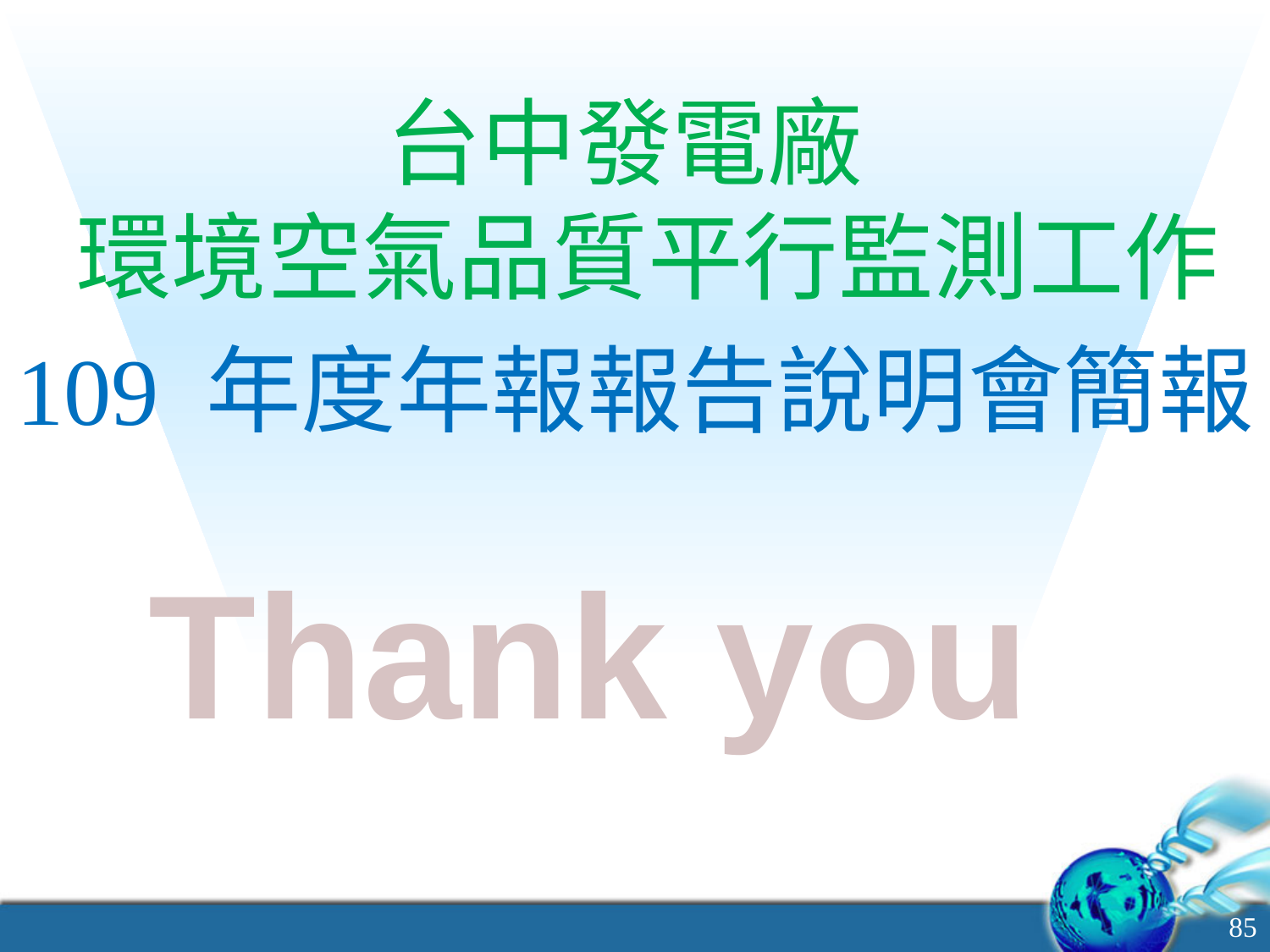

台中發電廠
環境空氣品質平行監測工作
109 年度年報報告說明會簡報
Thank you
85